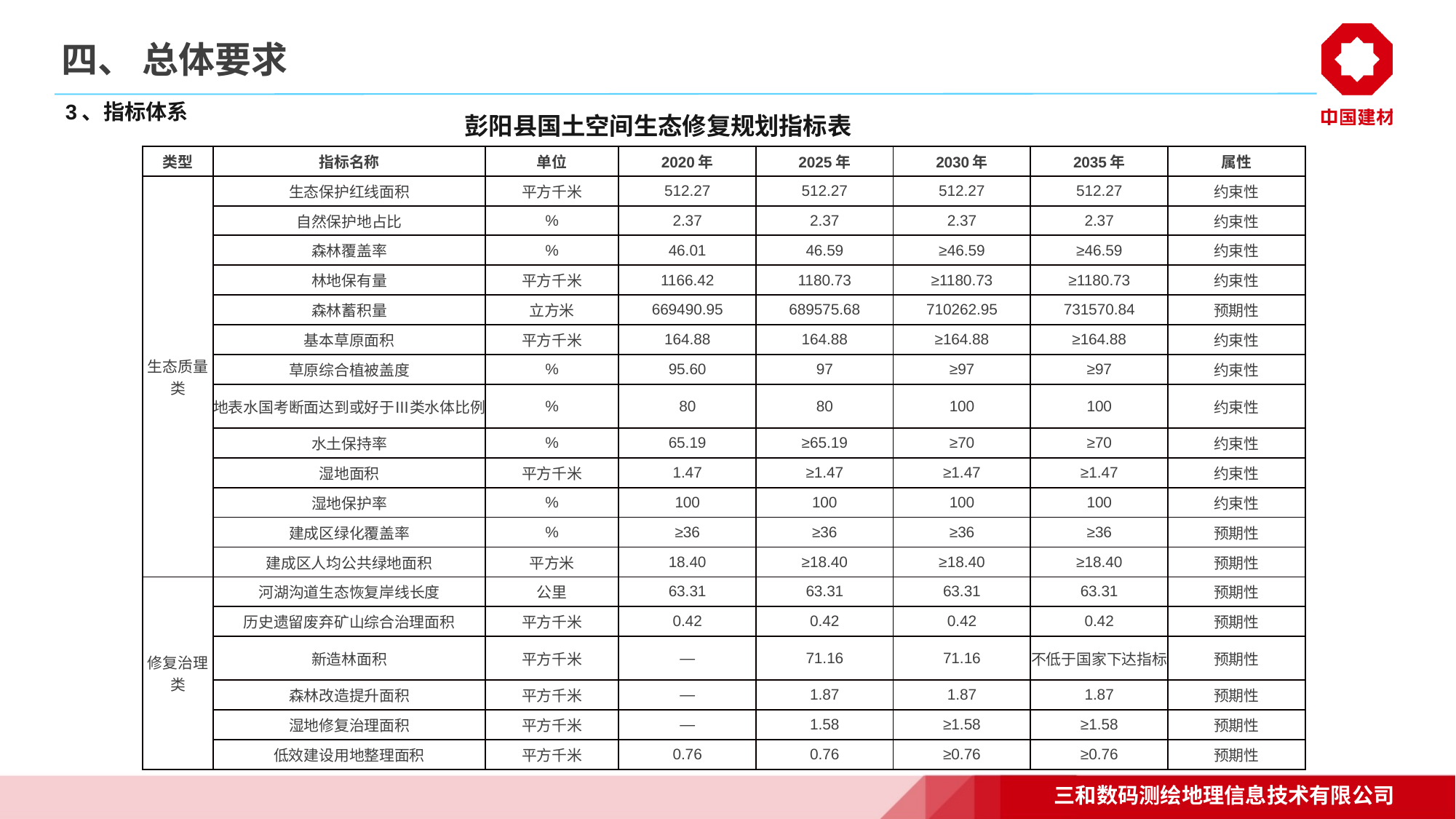

# 四、 总体要求
3、指标体系
彭阳县国土空间生态修复规划指标表
| 类型 | 指标名称 | 单位 | 2020年 | 2025年 | 2030年 | 2035年 | 属性 |
| --- | --- | --- | --- | --- | --- | --- | --- |
| 生态质量类 | 生态保护红线面积 | 平方千米 | 512.27 | 512.27 | 512.27 | 512.27 | 约束性 |
|  | 自然保护地占比 | % | 2.37 | 2.37 | 2.37 | 2.37 | 约束性 |
|  | 森林覆盖率 | % | 46.01 | 46.59 | ≥46.59 | ≥46.59 | 约束性 |
|  | 林地保有量 | 平方千米 | 1166.42 | 1180.73 | ≥1180.73 | ≥1180.73 | 约束性 |
|  | 森林蓄积量 | 立方米 | 669490.95 | 689575.68 | 710262.95 | 731570.84 | 预期性 |
|  | 基本草原面积 | 平方千米 | 164.88 | 164.88 | ≥164.88 | ≥164.88 | 约束性 |
|  | 草原综合植被盖度 | % | 95.60 | 97 | ≥97 | ≥97 | 约束性 |
|  | 地表水国考断面达到或好于Ⅲ类水体比例 | % | 80 | 80 | 100 | 100 | 约束性 |
|  | 水土保持率 | % | 65.19 | ≥65.19 | ≥70 | ≥70 | 约束性 |
|  | 湿地面积 | 平方千米 | 1.47 | ≥1.47 | ≥1.47 | ≥1.47 | 约束性 |
|  | 湿地保护率 | % | 100 | 100 | 100 | 100 | 约束性 |
|  | 建成区绿化覆盖率 | % | ≥36 | ≥36 | ≥36 | ≥36 | 预期性 |
|  | 建成区人均公共绿地面积 | 平方米 | 18.40 | ≥18.40 | ≥18.40 | ≥18.40 | 预期性 |
| 修复治理类 | 河湖沟道生态恢复岸线长度 | 公里 | 63.31 | 63.31 | 63.31 | 63.31 | 预期性 |
|  | 历史遗留废弃矿山综合治理面积 | 平方千米 | 0.42 | 0.42 | 0.42 | 0.42 | 预期性 |
|  | 新造林面积 | 平方千米 | — | 71.16 | 71.16 | 不低于国家下达指标 | 预期性 |
|  | 森林改造提升面积 | 平方千米 | — | 1.87 | 1.87 | 1.87 | 预期性 |
|  | 湿地修复治理面积 | 平方千米 | — | 1.58 | ≥1.58 | ≥1.58 | 预期性 |
|  | 低效建设用地整理面积 | 平方千米 | 0.76 | 0.76 | ≥0.76 | ≥0.76 | 预期性 |